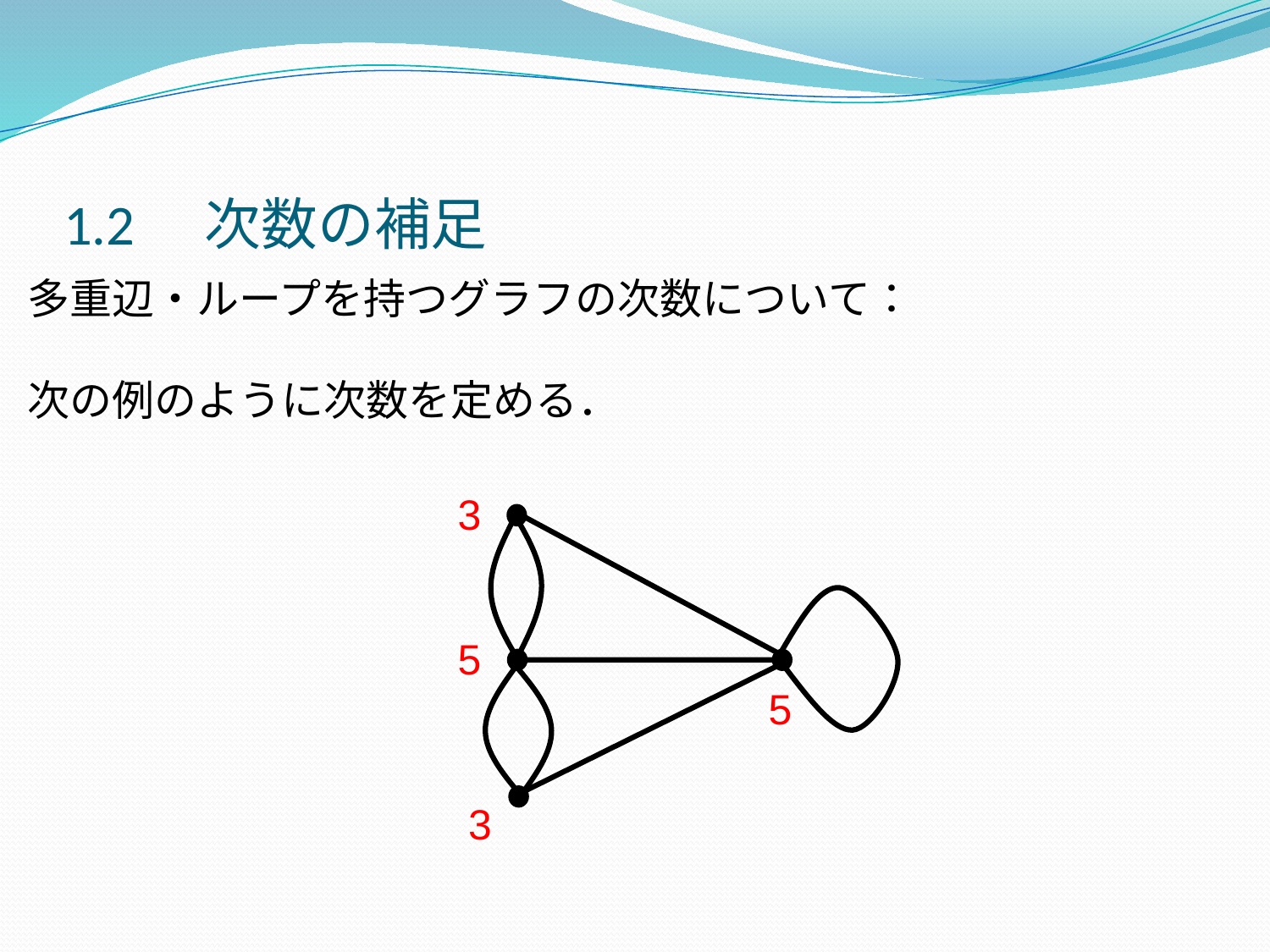

# 1.2　次数の補足
多重辺・ループを持つグラフの次数について：

次の例のように次数を定める．

3

5

5

3